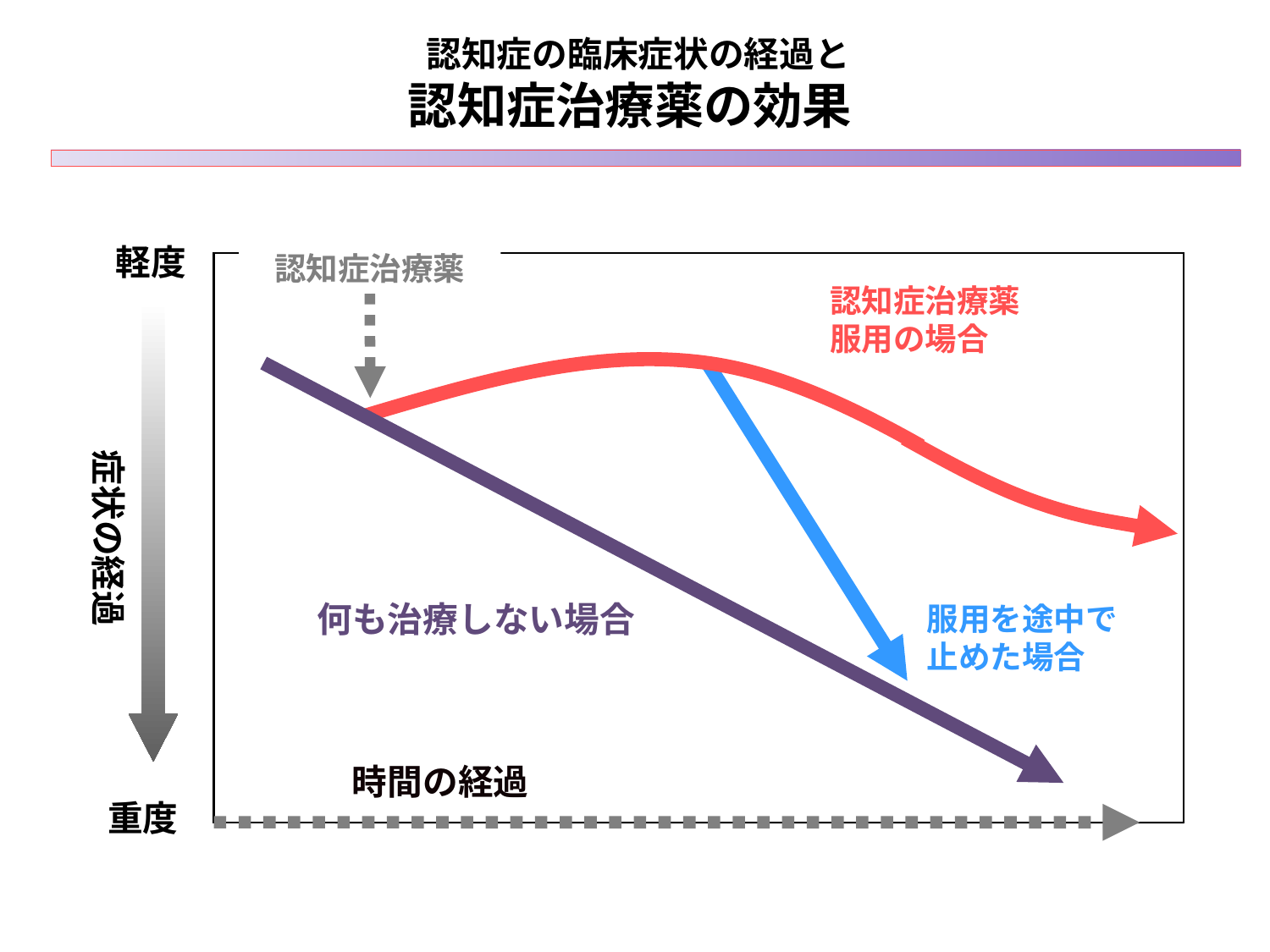

認知症の臨床症状の経過と
認知症治療薬の効果

軽度
認知症治療薬

認知症治療薬
服用の場合

症状の経過

何も治療しない場合
服用を途中で
止めた場合
時間の経過
重度